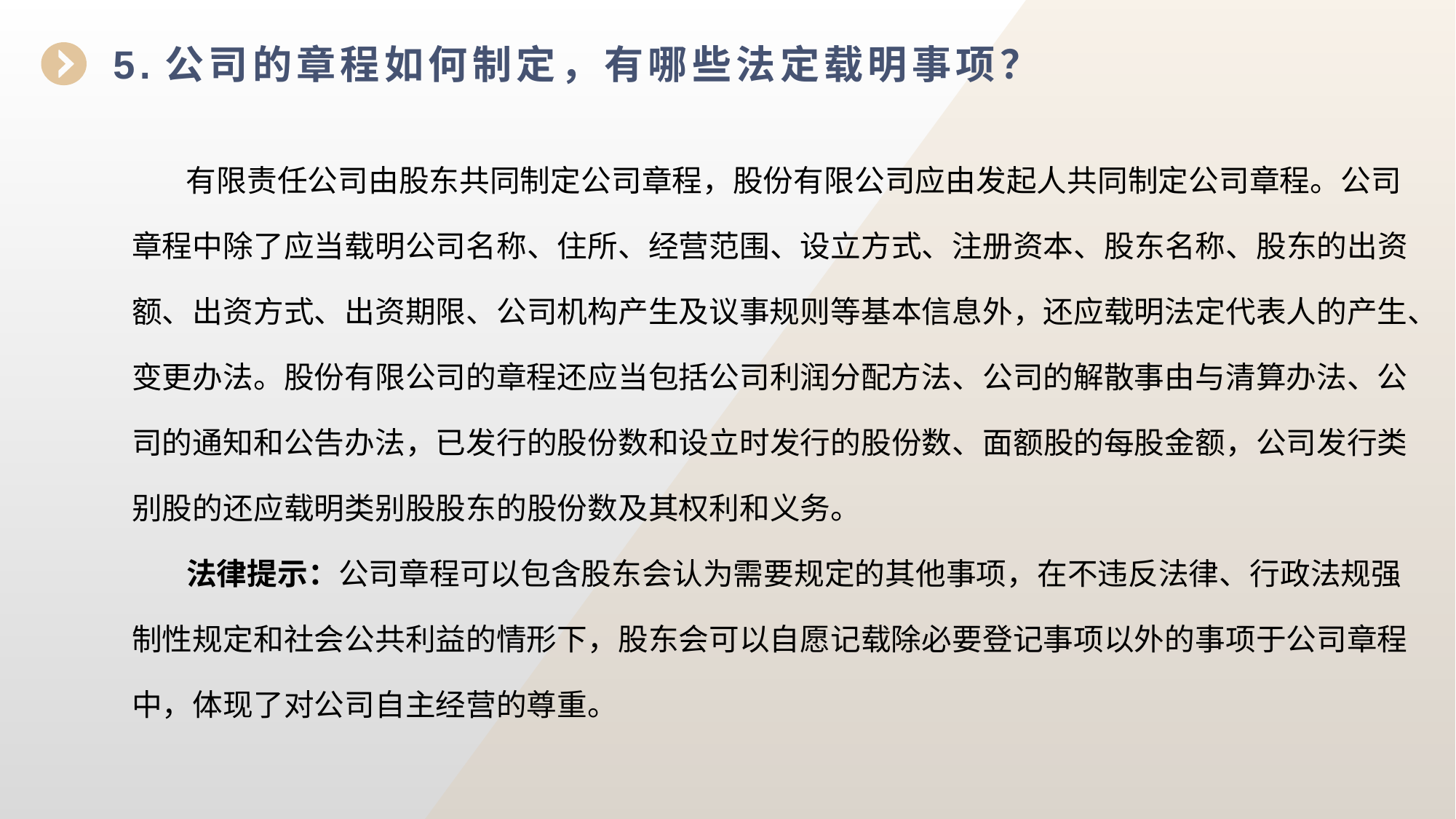

5.公司的章程如何制定，有哪些法定载明事项？

       有限责任公司由股东共同制定公司章程，股份有限公司应由发起人共同制定公司章程。公司章程中除了应当载明公司名称、住所、经营范围、设立方式、注册资本、股东名称、股东的出资额、出资方式、出资期限、公司机构产生及议事规则等基本信息外，还应载明法定代表人的产生、变更办法。股份有限公司的章程还应当包括公司利润分配方法、公司的解散事由与清算办法、公司的通知和公告办法，已发行的股份数和设立时发行的股份数、面额股的每股金额，公司发行类别股的还应载明类别股股东的股份数及其权利和义务。
       法律提示：公司章程可以包含股东会认为需要规定的其他事项，在不违反法律、行政法规强制性规定和社会公共利益的情形下，股东会可以自愿记载除必要登记事项以外的事项于公司章程中，体现了对公司自主经营的尊重。